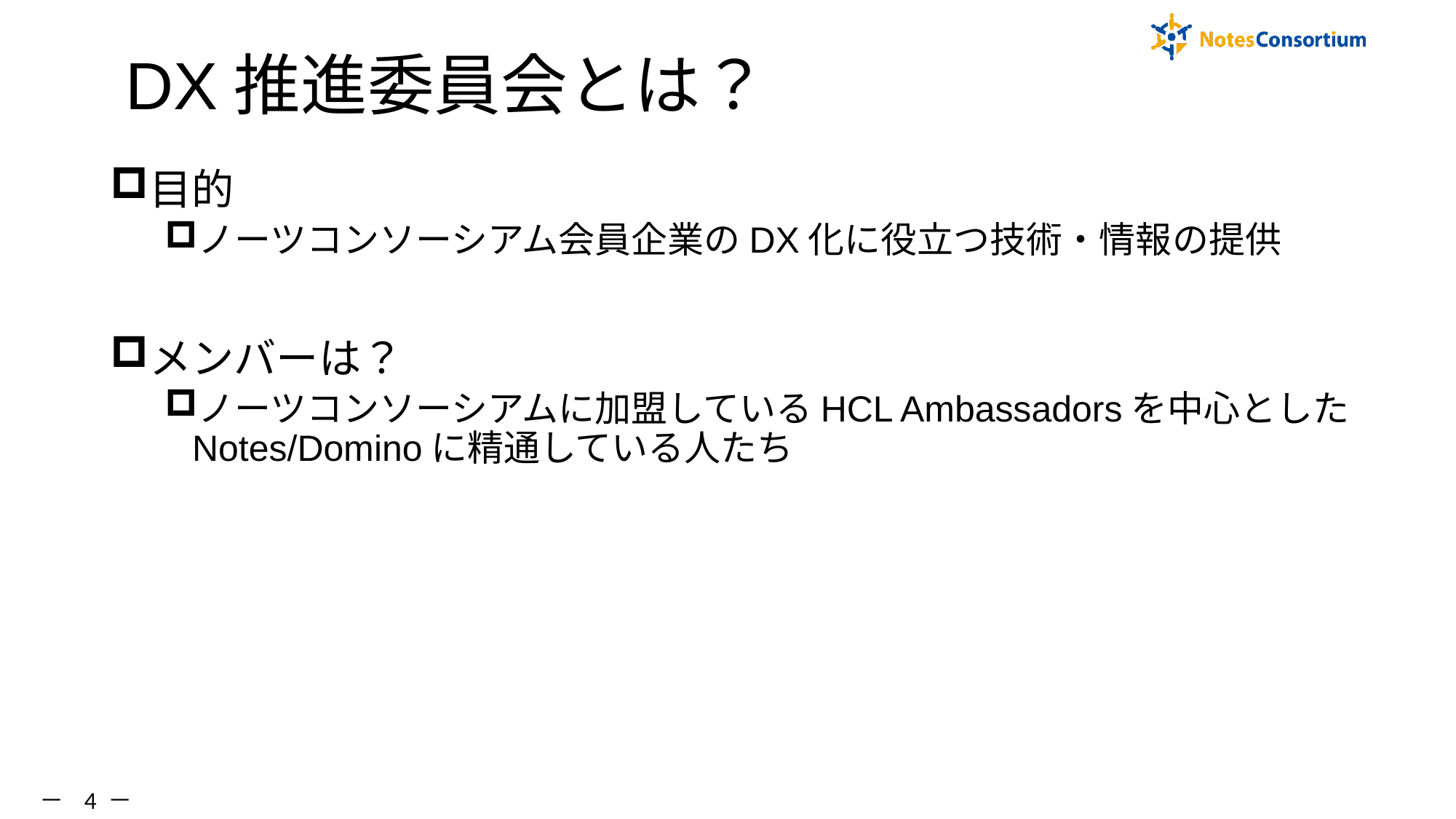

# DX推進委員会とは？
目的
ノーツコンソーシアム会員企業のDX化に役立つ技術・情報の提供

メンバーは？
ノーツコンソーシアムに加盟しているHCL Ambassadorsを中心としたNotes/Dominoに精通している人たち
－  4 －